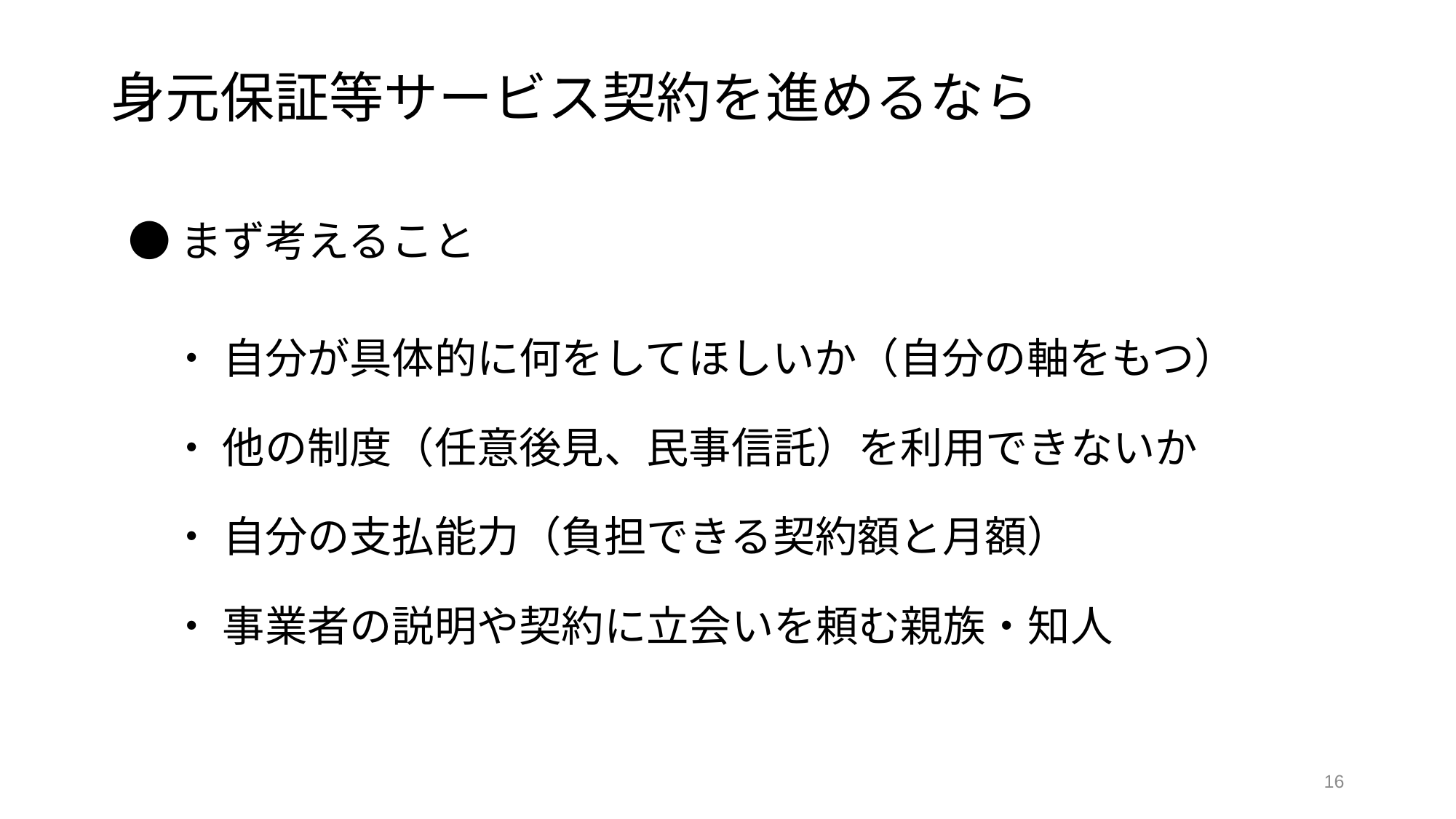

# 身元保証等サービス契約を進めるなら

　● まず考えること

　　・ 自分が具体的に何をしてほしいか（自分の軸をもつ）

　　・ 他の制度（任意後見、民事信託）を利用できないか

　　・ 自分の支払能力（負担できる契約額と月額）

　　・ 事業者の説明や契約に立会いを頼む親族・知人

16